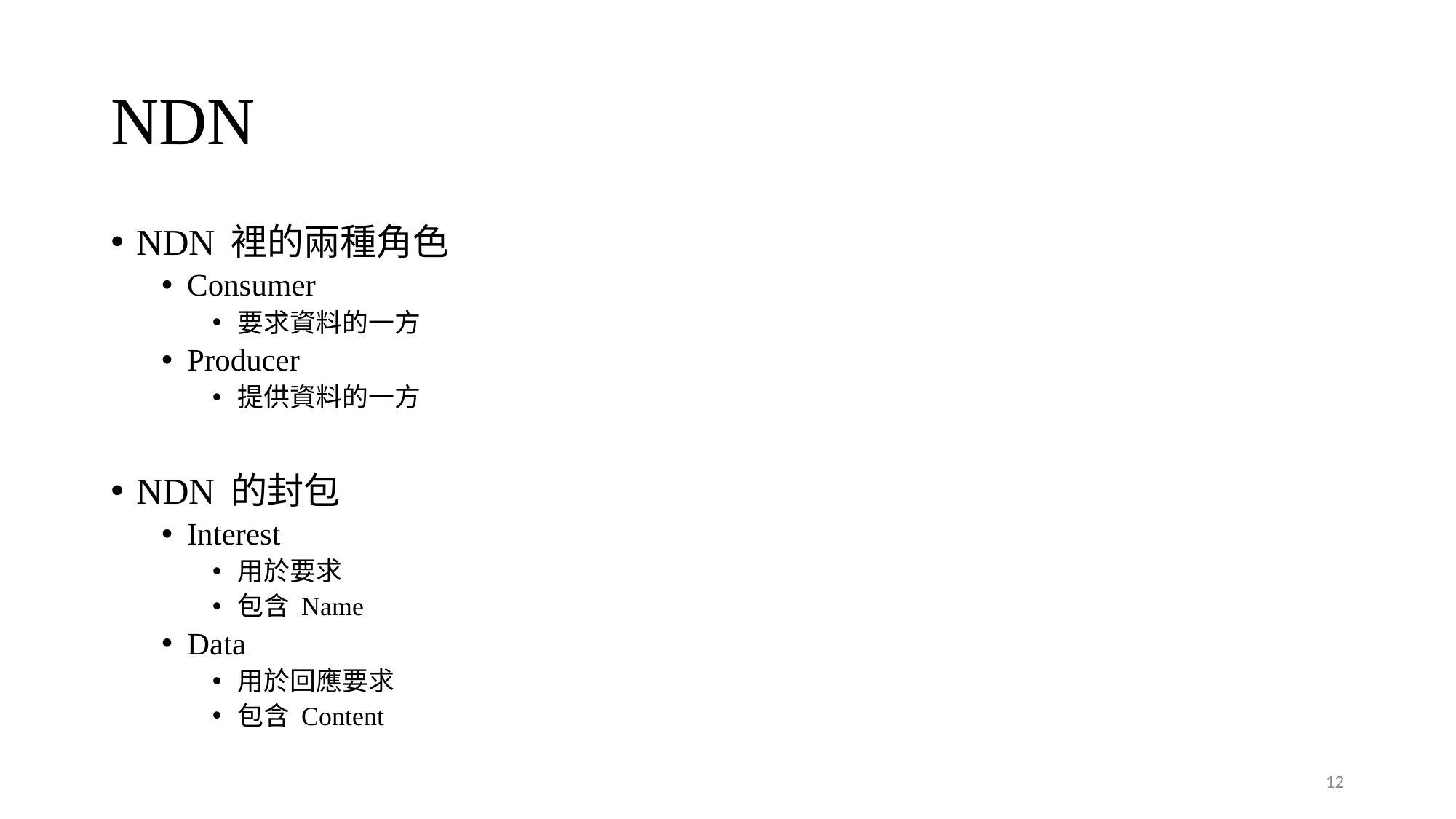

# NDN
NDN 裡的兩種角色
Consumer
要求資料的一方
Producer
提供資料的一方

NDN 的封包
Interest
用於要求
包含 Name
Data
用於回應要求
包含 Content

12